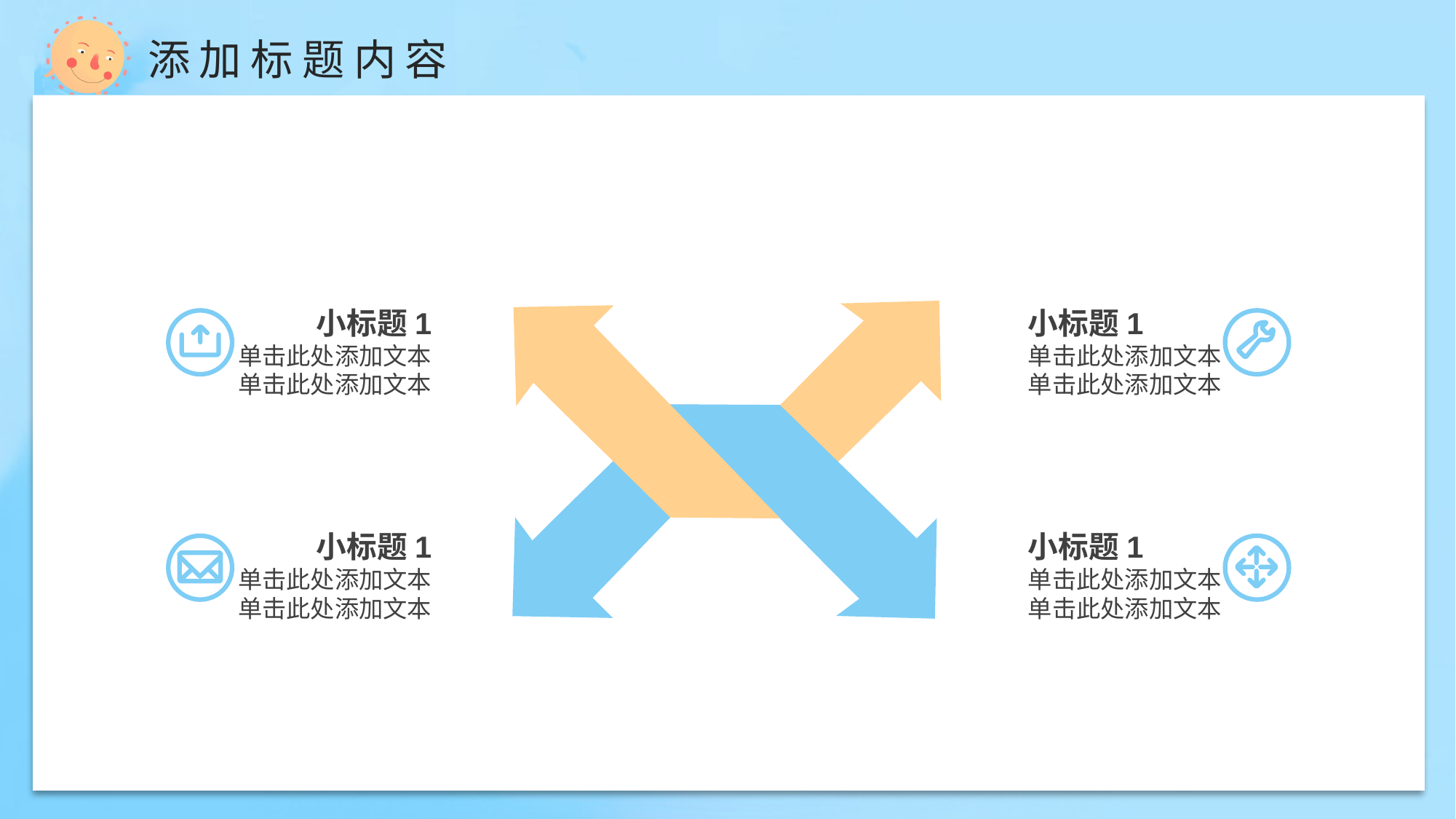

小标题1
单击此处添加文本
单击此处添加文本
小标题1
单击此处添加文本
单击此处添加文本

小标题1
单击此处添加文本
单击此处添加文本
小标题1
单击此处添加文本
单击此处添加文本